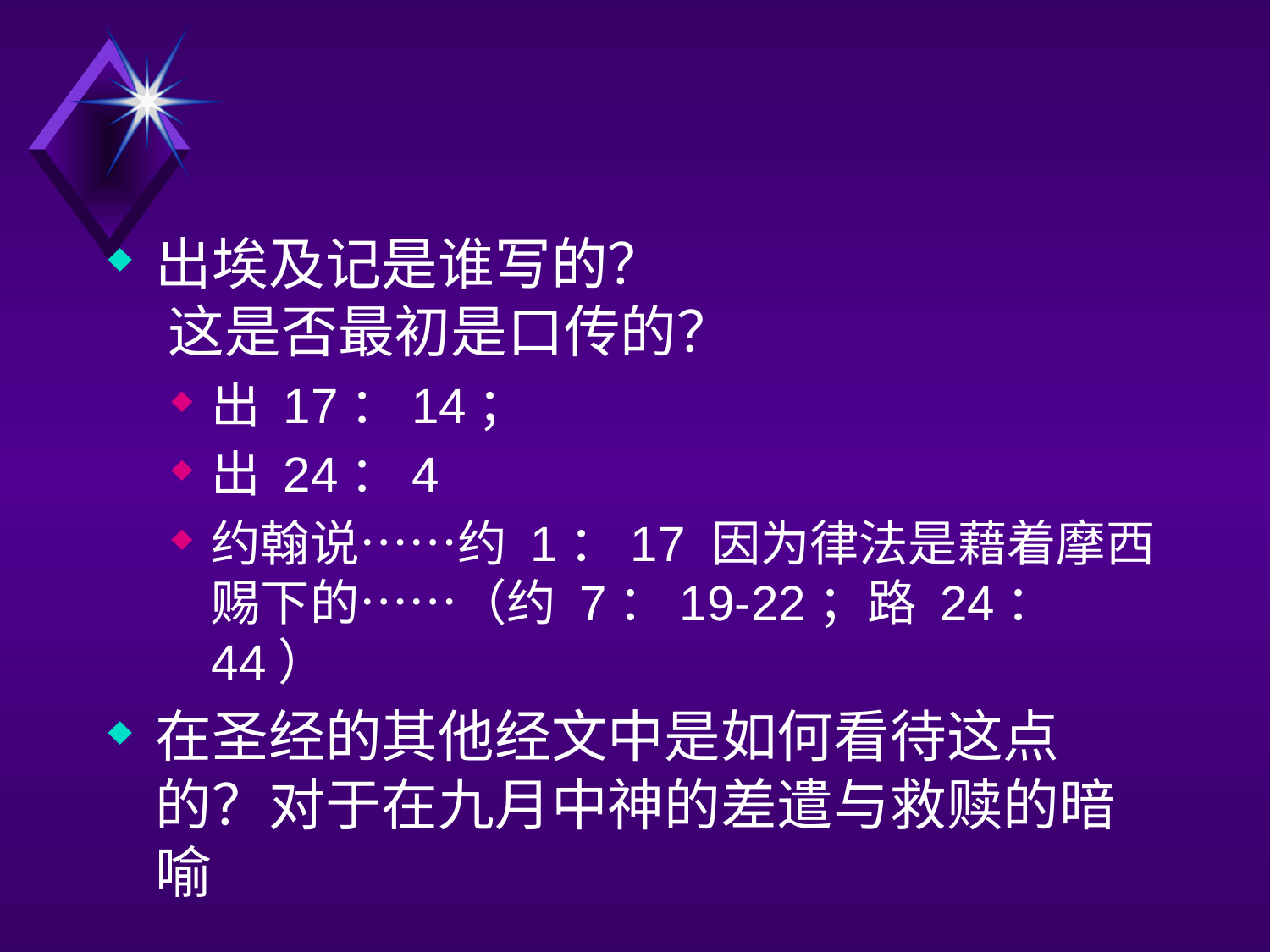

#
出埃及记是谁写的？
 这是否最初是口传的？
出 17：14；
出 24：4
约翰说……约 1：17 因为律法是藉着摩西赐下的……（约 7：19-22；路 24：44）
在圣经的其他经文中是如何看待这点的？对于在九月中神的差遣与救赎的暗喻